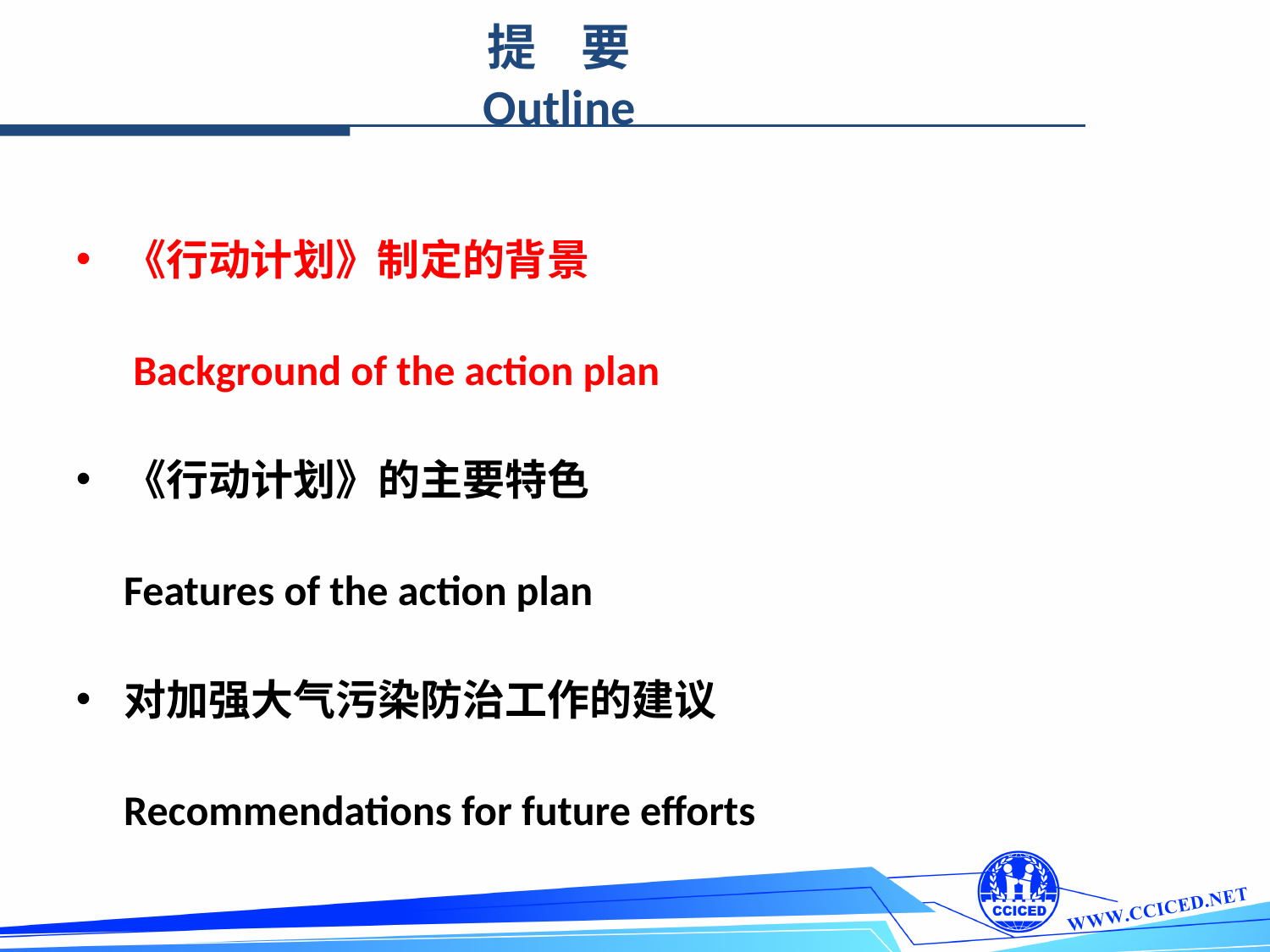

提    要
Outline
《行动计划》制定的背景
      Background of the action plan
《行动计划》的主要特色
     Features of the action plan
对加强大气污染防治工作的建议
     Recommendations for future efforts